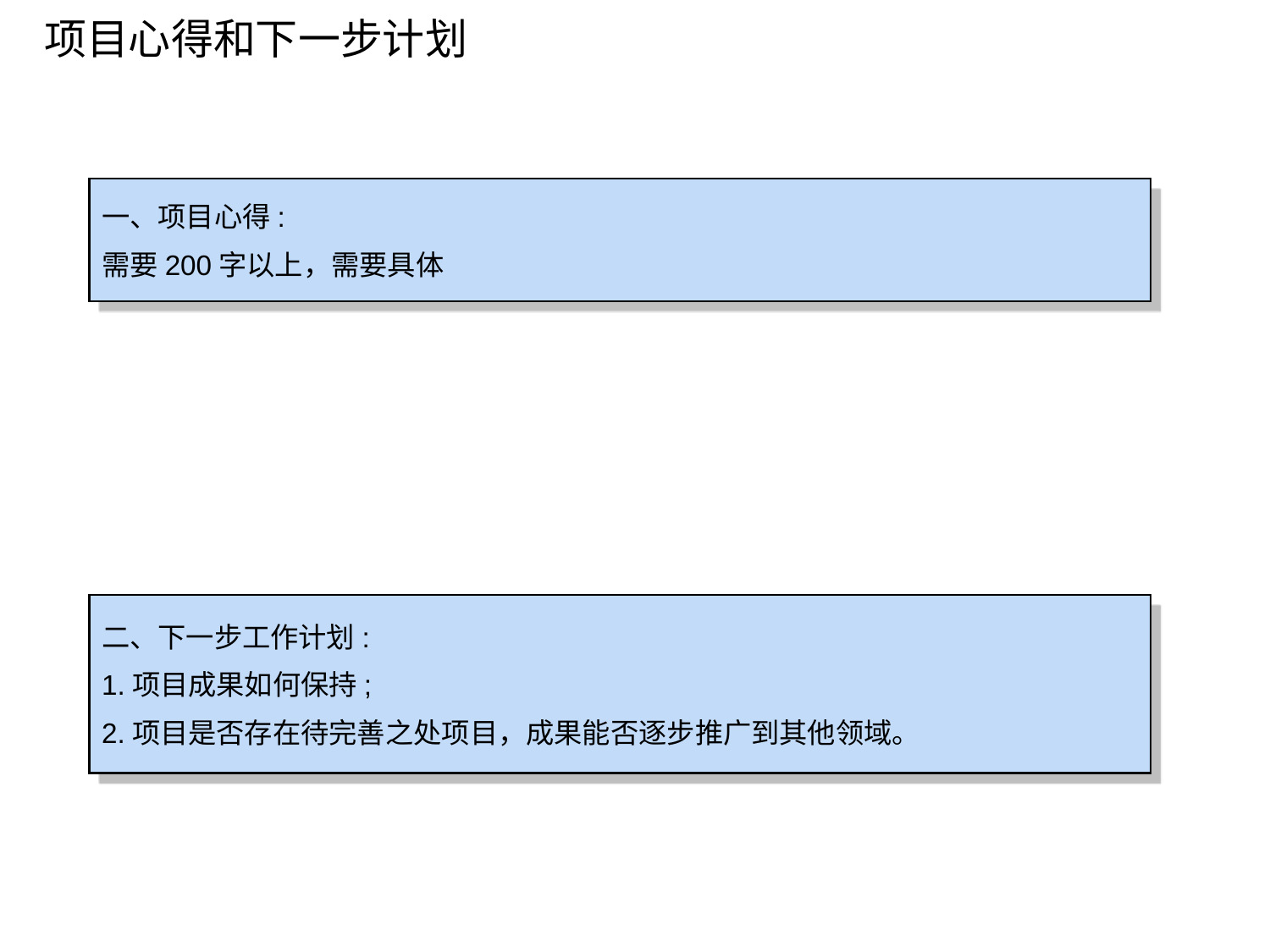

项目心得和下一步计划
一、项目心得:
需要200字以上，需要具体
二、下一步工作计划:
1.项目成果如何保持;
2.项目是否存在待完善之处项目，成果能否逐步推广到其他领域。